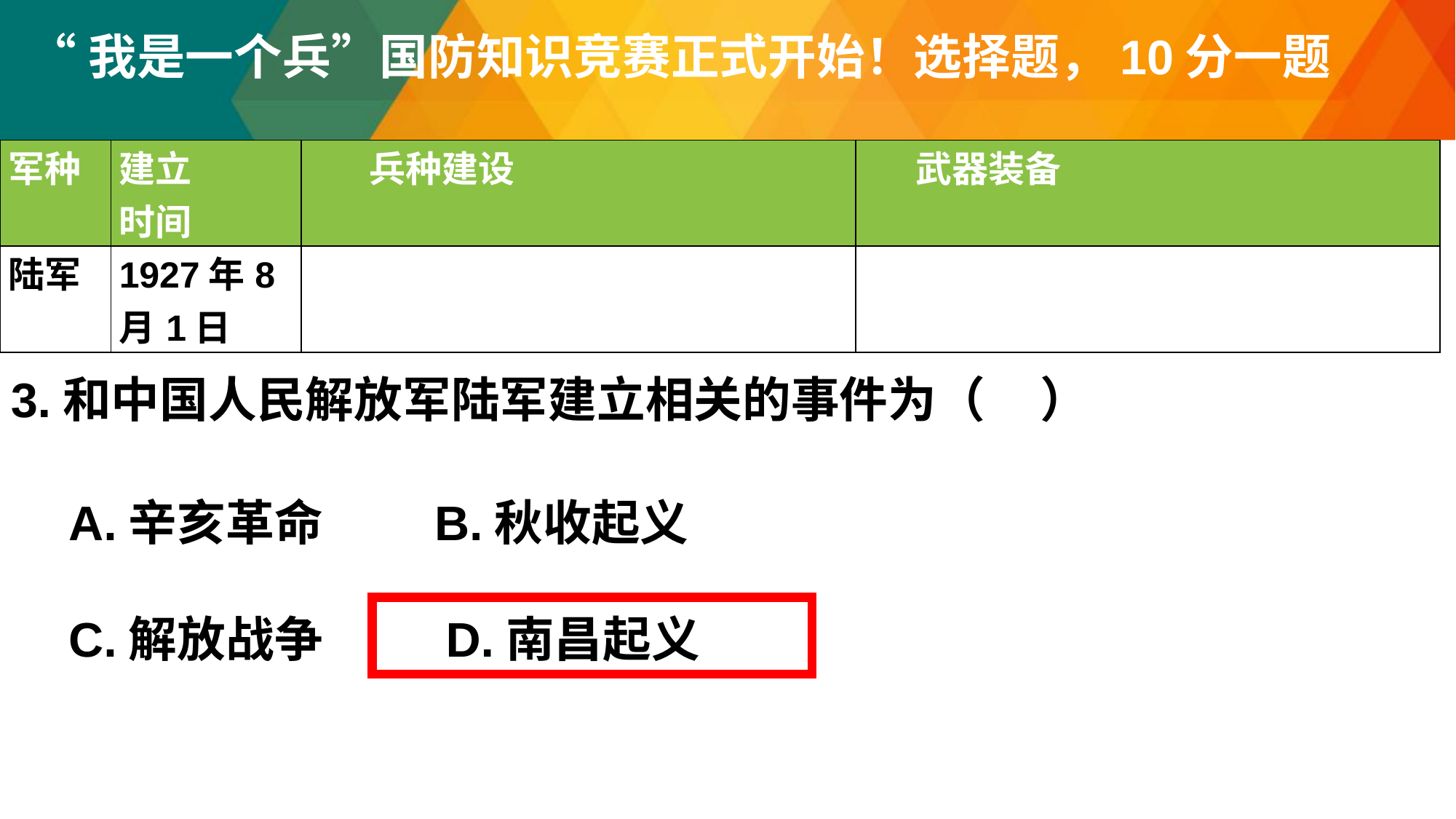

“我是一个兵”国防知识竞赛正式开始！选择题，10分一题

| 军种 | 建立 时间 | 兵种建设 | 武器装备 |
| --- | --- | --- | --- |
| 陆军 | 1927年8月1日 |  |  |
3.和中国人民解放军陆军建立相关的事件为（     ）
A.辛亥革命         B.秋收起义

C.解放战争          D.南昌起义